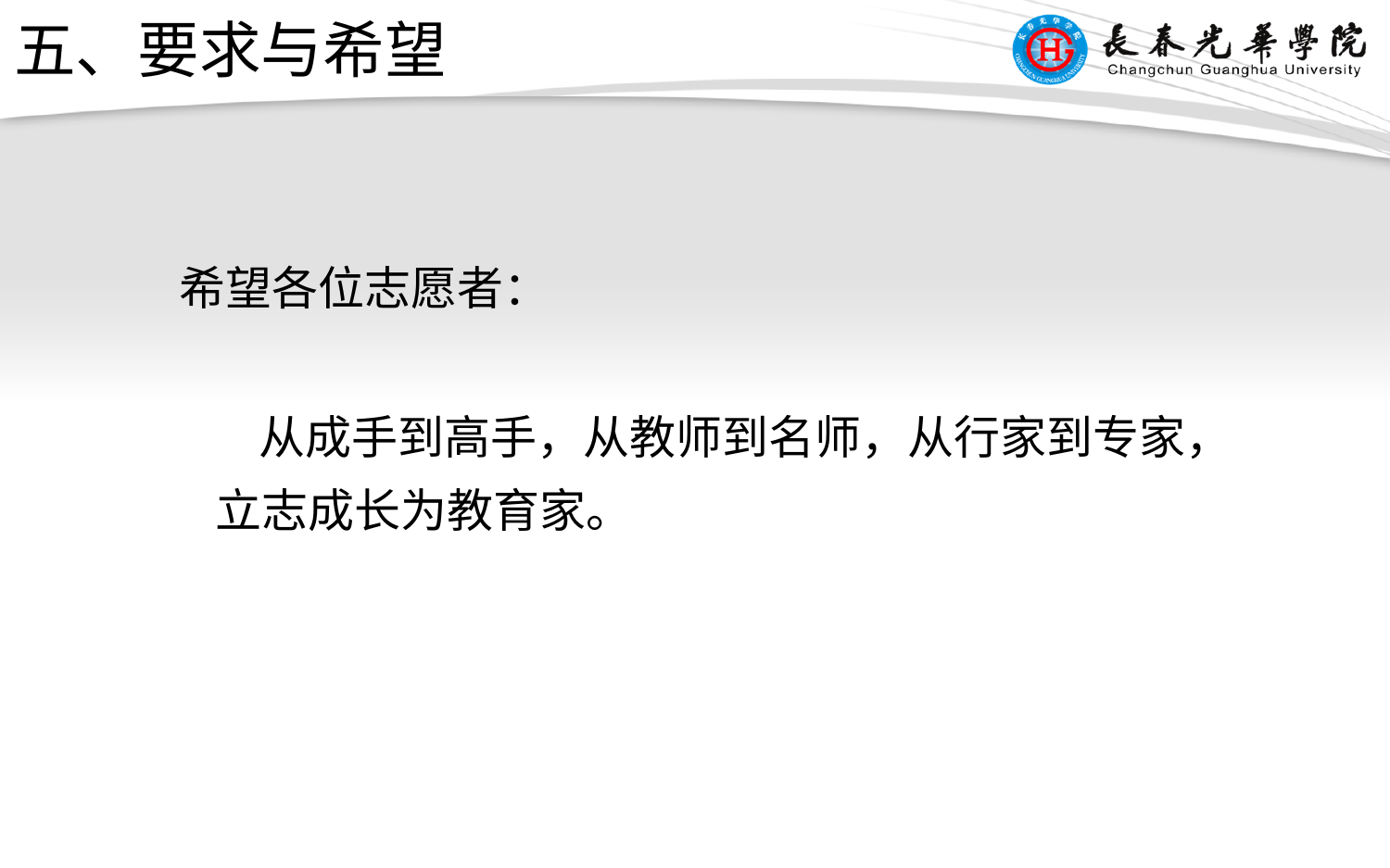

五、要求与希望
希望各位志愿者：
从成手到高手，从教师到名师，从行家到专家，   立志成长为教育家。